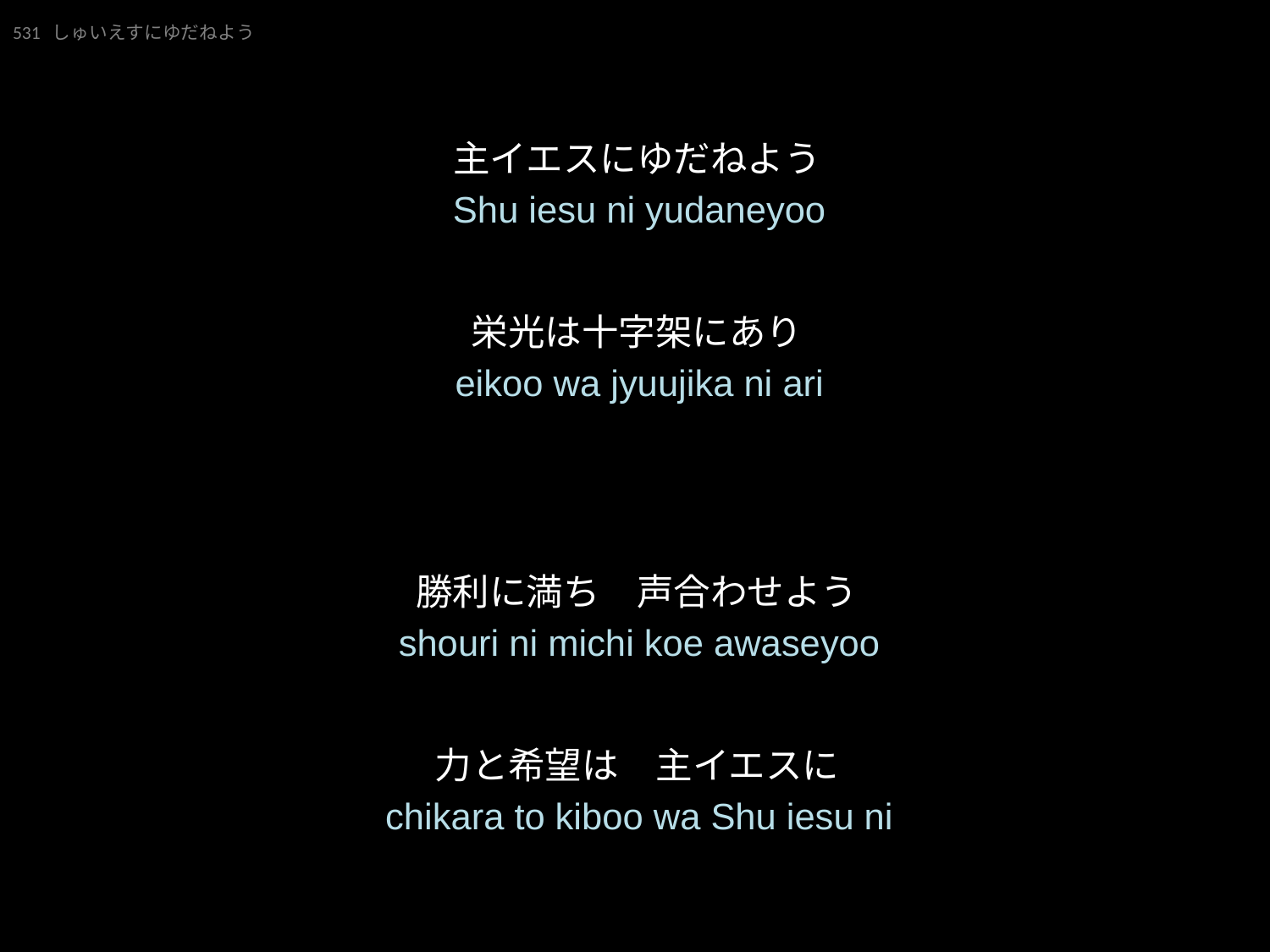

531 しゅいえすにゆだねよう
201122_Yoshiya_pp.ppt
主イエスにゆだねよう
★P
★５
主イエスにゆだねよう

栄光は十字架にあり

勝利に満ち　声合わせよう

力と希望は　主イエスに
Shu iesu ni yudaneyoo

eikoo wa jyuujika ni ari

shouri ni michi koe awaseyoo

chikara to kiboo wa Shu iesu ni